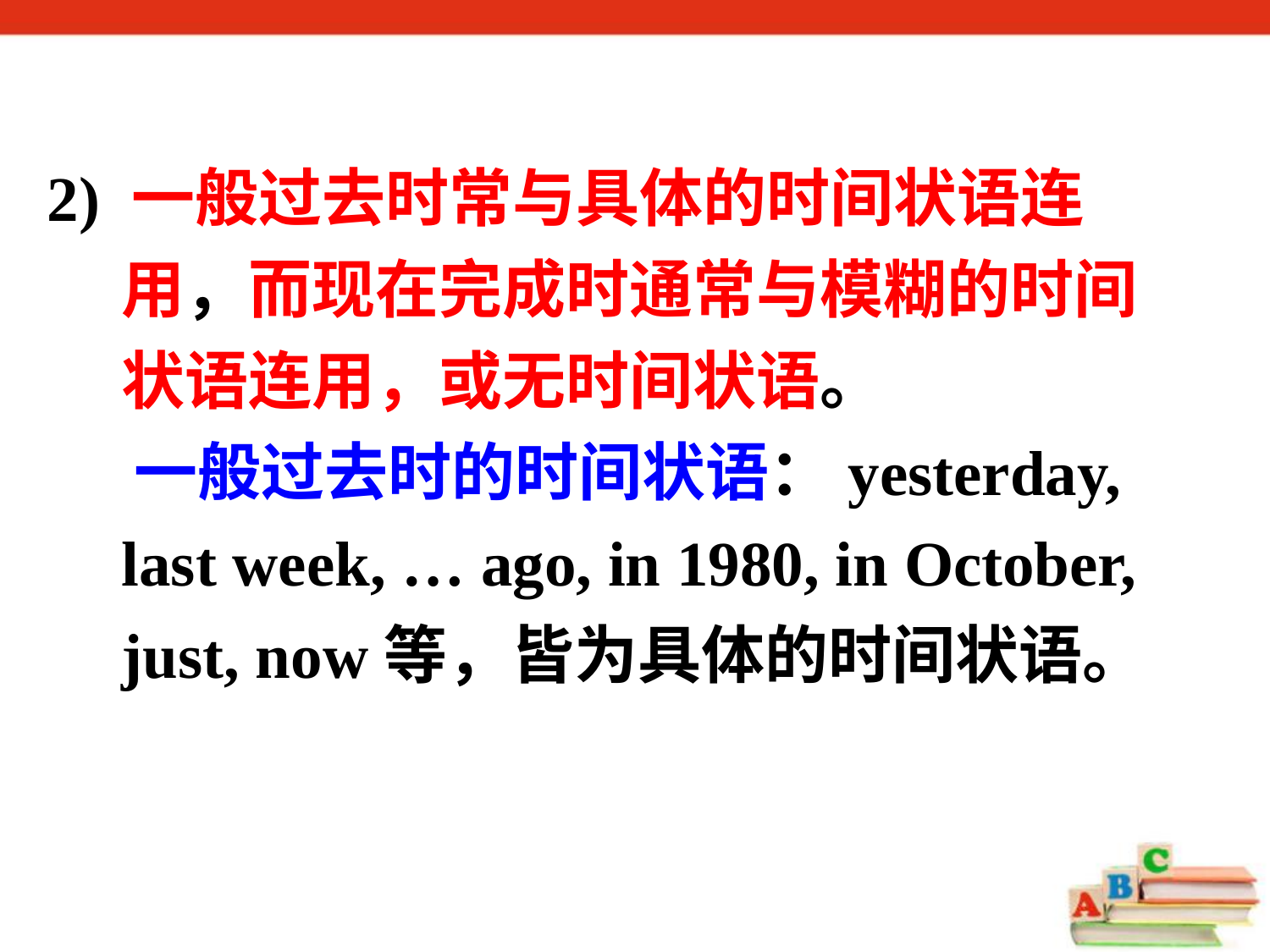

2) 一般过去时常与具体的时间状语连用，而现在完成时通常与模糊的时间状语连用，或无时间状语。
     一般过去时的时间状语：yesterday, last week, … ago, in 1980, in October, just, now等，皆为具体的时间状语。